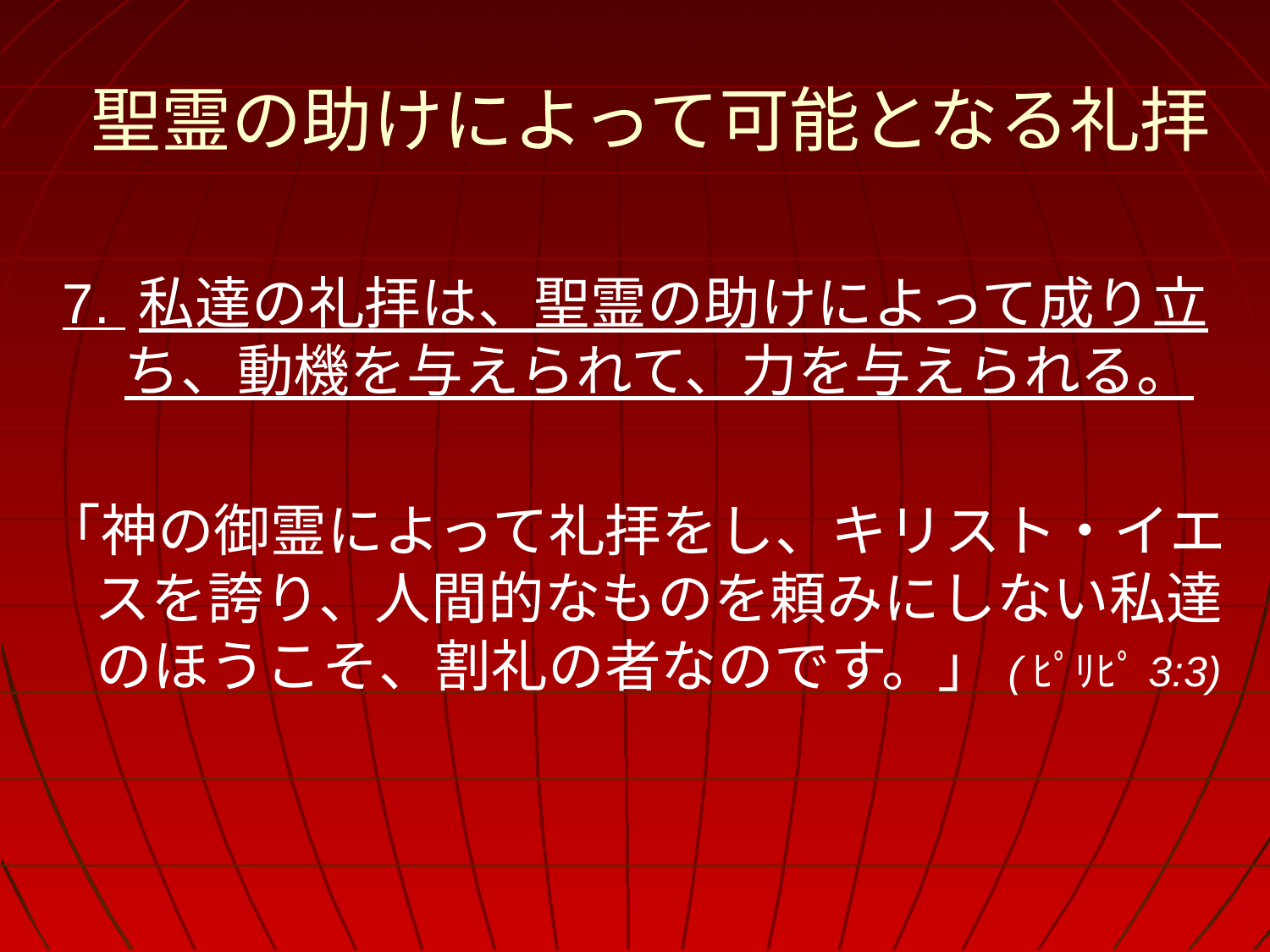

聖霊の助けによって可能となる礼拝

7. 私達の礼拝は、聖霊の助けによって成り立ち、動機を与えられて、力を与えられる。

「神の御霊によって礼拝をし、キリスト・イエスを誇り、人間的なものを頼みにしない私達のほうこそ、割礼の者なのです。」(ﾋﾟﾘﾋﾟ3:3)